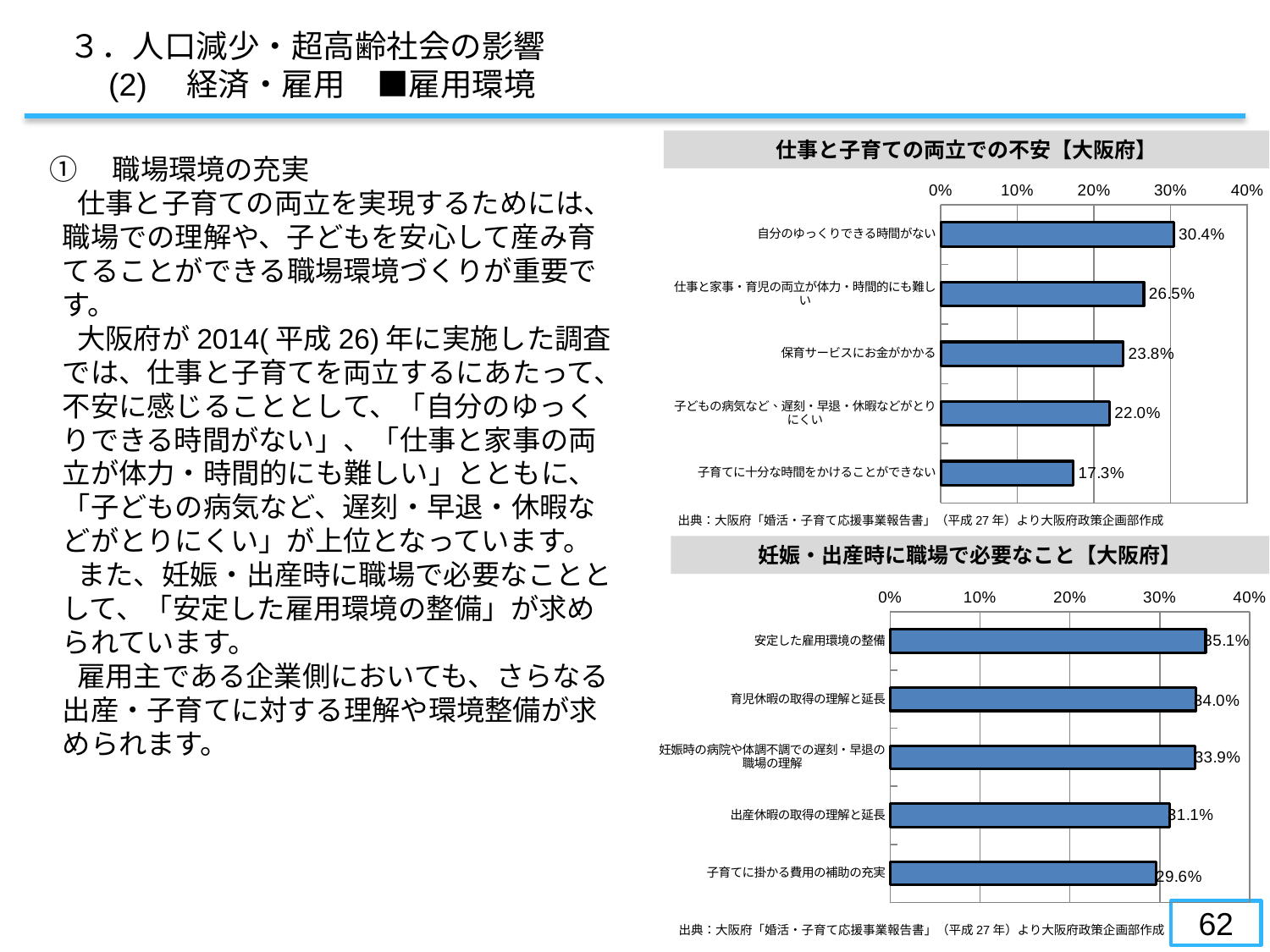

３．人口減少・超高齢社会の影響
　　(2)　経済・雇用　■雇用環境
仕事と子育ての両立での不安【大阪府】
①　職場環境の充実
　仕事と子育ての両立を実現するためには、職場での理解や、子どもを安心して産み育てることができる職場環境づくりが重要です。
　大阪府が2014(平成26)年に実施した調査では、仕事と子育てを両立するにあたって、不安に感じることとして、「自分のゆっくりできる時間がない」、「仕事と家事の両立が体力・時間的にも難しい」とともに、「子どもの病気など、遅刻・早退・休暇などがとりにくい」が上位となっています。
　また、妊娠・出産時に職場で必要なこととして、「安定した雇用環境の整備」が求められています。
　雇用主である企業側においても、さらなる出産・子育てに対する理解や環境整備が求められます。

### Chart

| Category |  |
|---|---|
| 自分のゆっくりできる時間がない | 0.304 |
| 仕事と家事・育児の両立が体力・時間的にも難しい | 0.265 |
| 保育サービスにお金がかかる | 0.238 |
| 子どもの病気など、遅刻・早退・休暇などがとりにくい | 0.22 |
| 子育てに十分な時間をかけることができない | 0.173 |
出典：大阪府「婚活・子育て応援事業報告書」（平成27年）より大阪府政策企画部作成
妊娠・出産時に職場で必要なこと【大阪府】

### Chart

| Category |  |
|---|---|
| 安定した雇用環境の整備 | 0.351 |
| 育児休暇の取得の理解と延長 | 0.34 |
| 妊娠時の病院や体調不調での遅刻・早退の職場の理解 | 0.339 |
| 出産休暇の取得の理解と延長 | 0.311 |
| 子育てに掛かる費用の補助の充実 | 0.296 |
62
出典：大阪府「婚活・子育て応援事業報告書」（平成27年）より大阪府政策企画部作成